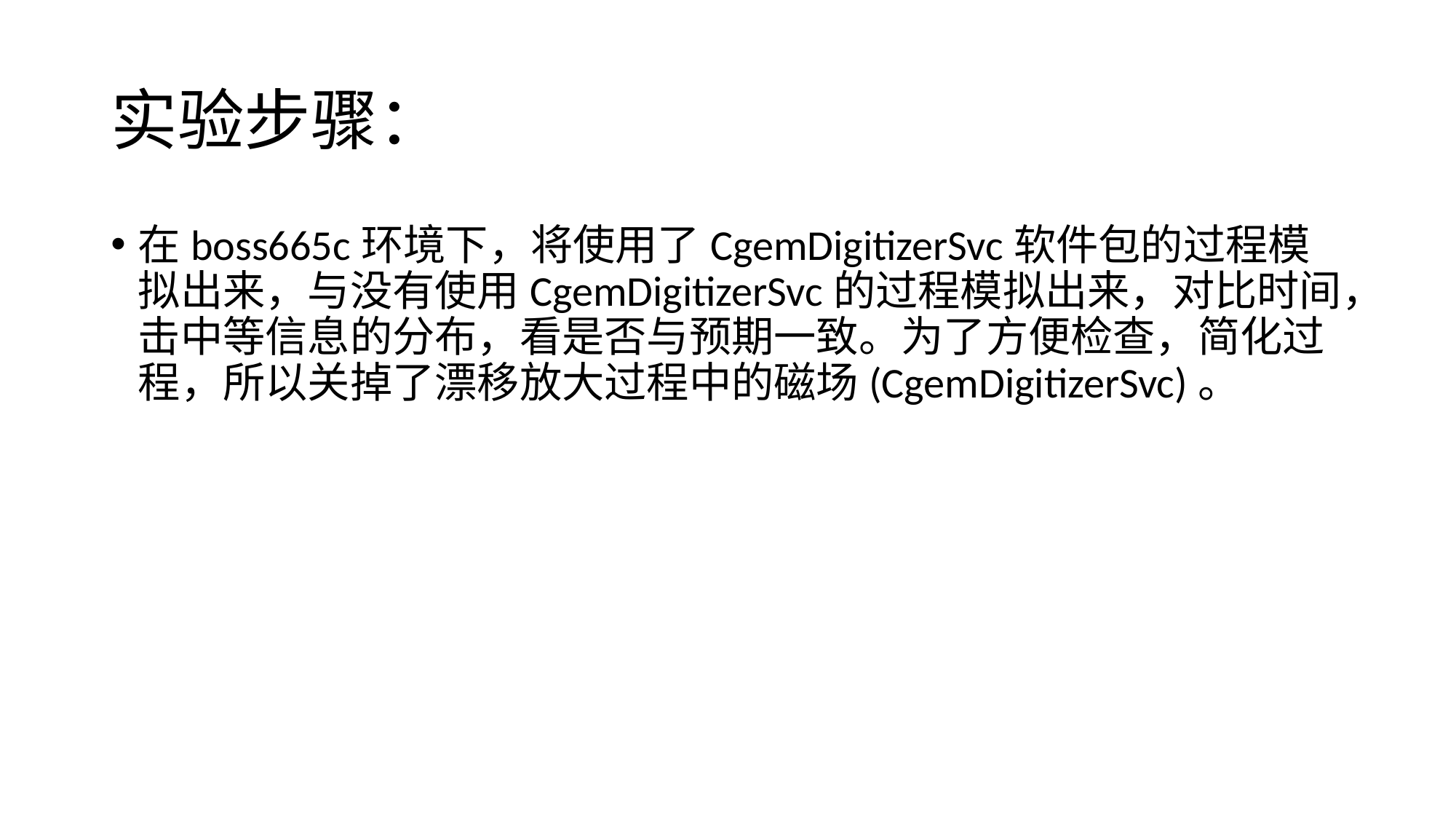

# 实验步骤：
在boss665c环境下，将使用了CgemDigitizerSvc软件包的过程模拟出来，与没有使用CgemDigitizerSvc的过程模拟出来，对比时间，击中等信息的分布，看是否与预期一致。为了方便检查，简化过程，所以关掉了漂移放大过程中的磁场(CgemDigitizerSvc)。